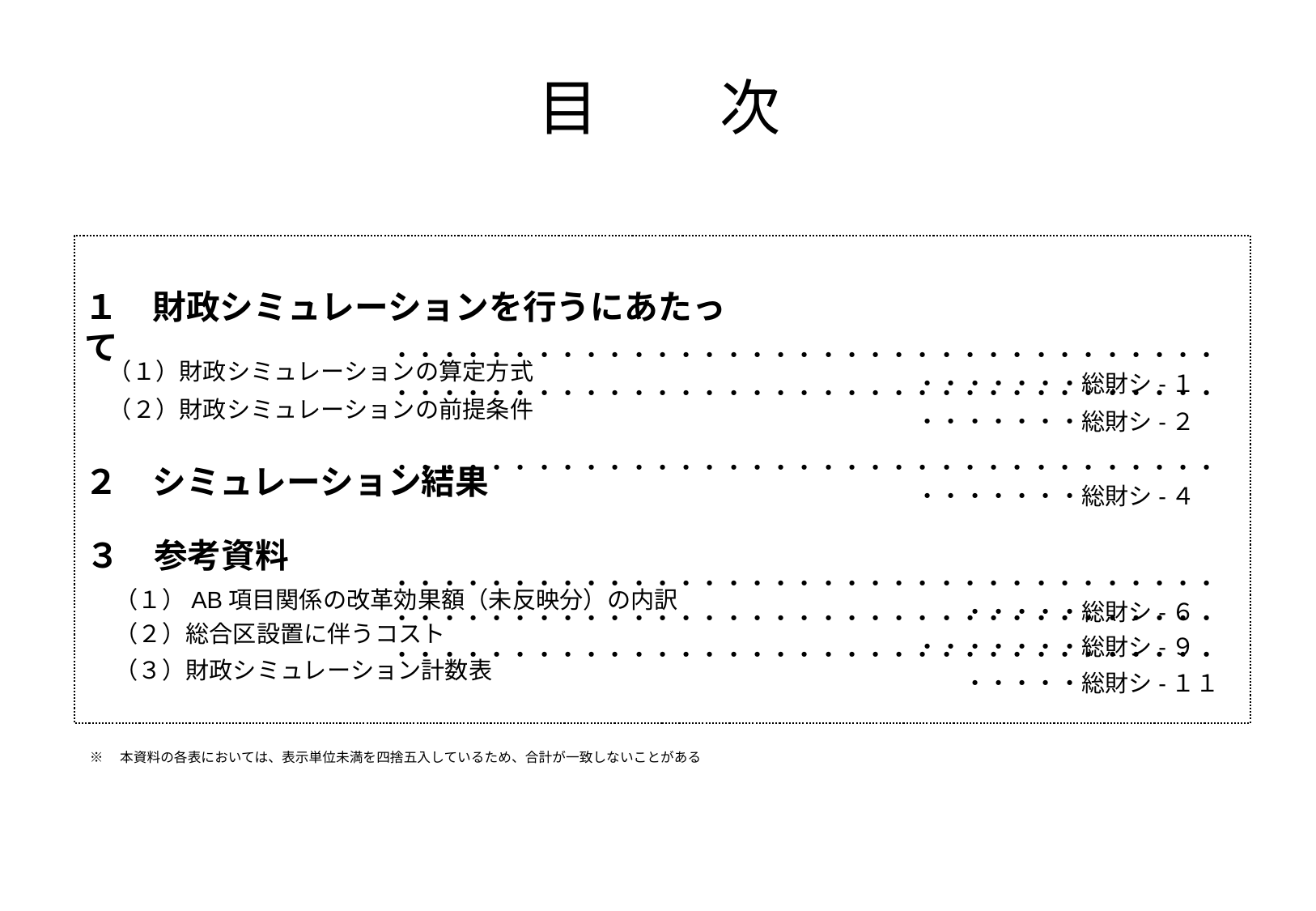

目　　次

１　財政シミュレーションを行うにあたって
・・・・・・・・・・・・・・・・・・・・・・・・・・・・・・・・・・・・・・・・・・総財シ-１
　（１）財政シミュレーションの算定方式
・・・・・・・・・・・・・・・・・・・・・・・・・・・・・・・・・・・・・・・・・・総財シ-２
　（２）財政シミュレーションの前提条件
２　シミュレーション結果

・・・・・・・・・・・・・・・・・・・・・・・・・・・・・・・・・・・・・・・・・・総財シ-４
３　参考資料
・・・・・・・・・・・・・・・・・・・・・・・・・・・・・・・・・・・・・・・・総財シ-６
　　（１）AB項目関係の改革効果額（未反映分）の内訳
・・・・・・・・・・・・・・・・・・・・・・・・・・・・・・・・・・・・・・・・・・総財シ-９
　　（２）総合区設置に伴うコスト
・・・・・・・・・・・・・・・・・・・・・・・・・・・・・・・・・・・・・・・・総財シ-１１
　　（３）財政シミュレーション計数表
※　本資料の各表においては、表示単位未満を四捨五入しているため、合計が一致しないことがある